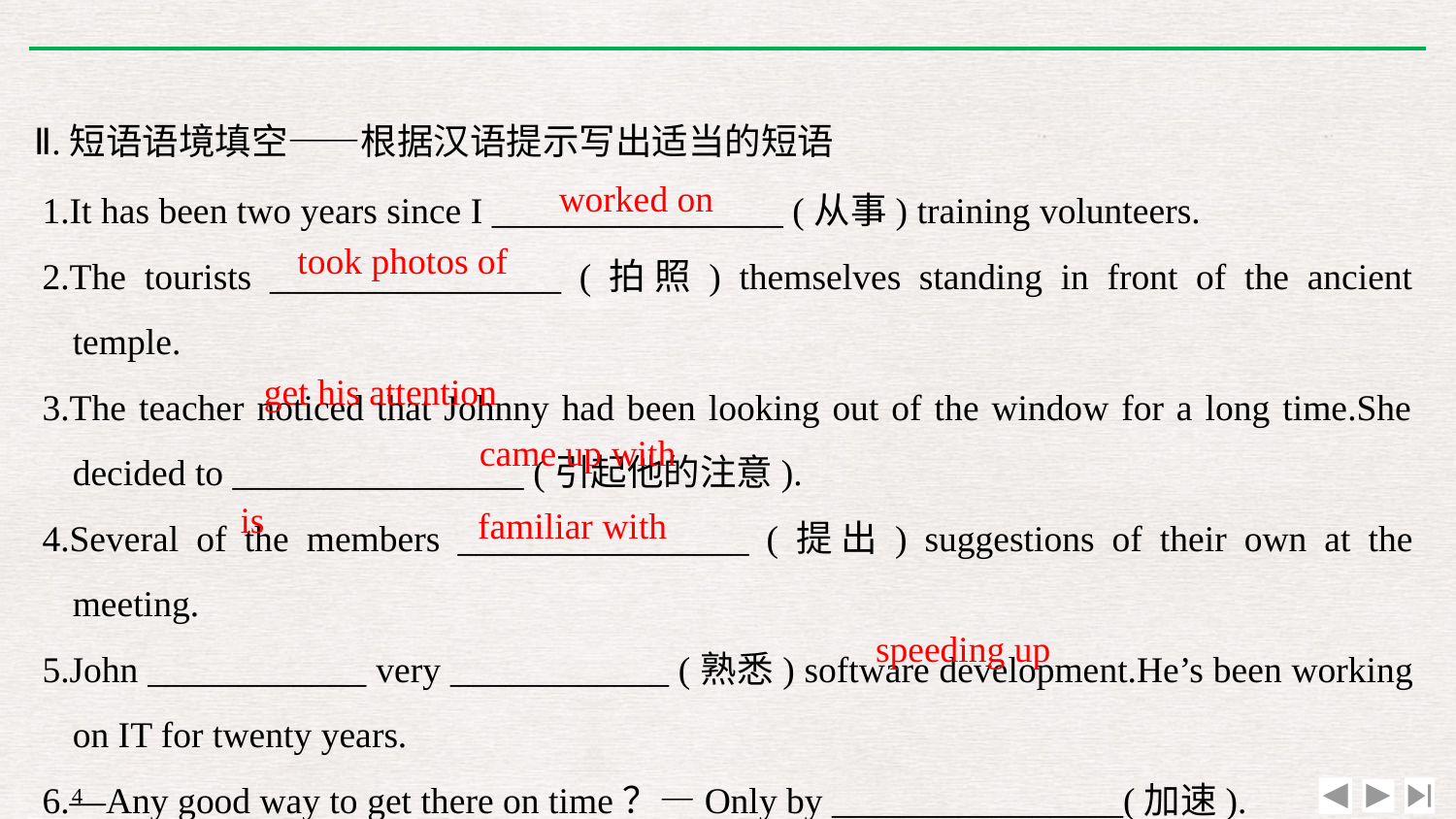

Ⅱ.短语语境填空——根据汉语提示写出适当的短语
1.It has been two years since I ________________ (从事) training volunteers.
2.The tourists ________________ (拍照) themselves standing in front of the ancient temple.
3.The teacher noticed that Johnny had been looking out of the window for a long time.She decided to ________________ (引起他的注意).
4.Several of the members ________________ (提出) suggestions of their own at the meeting.
5.John ____________ very ____________ (熟悉) software development.He’s been working on IT for twenty years.
6.—Any good way to get there on time？—Only by ________________(加速).
worked on
took photos of
get his attention
came up with
is
familiar with
speeding up